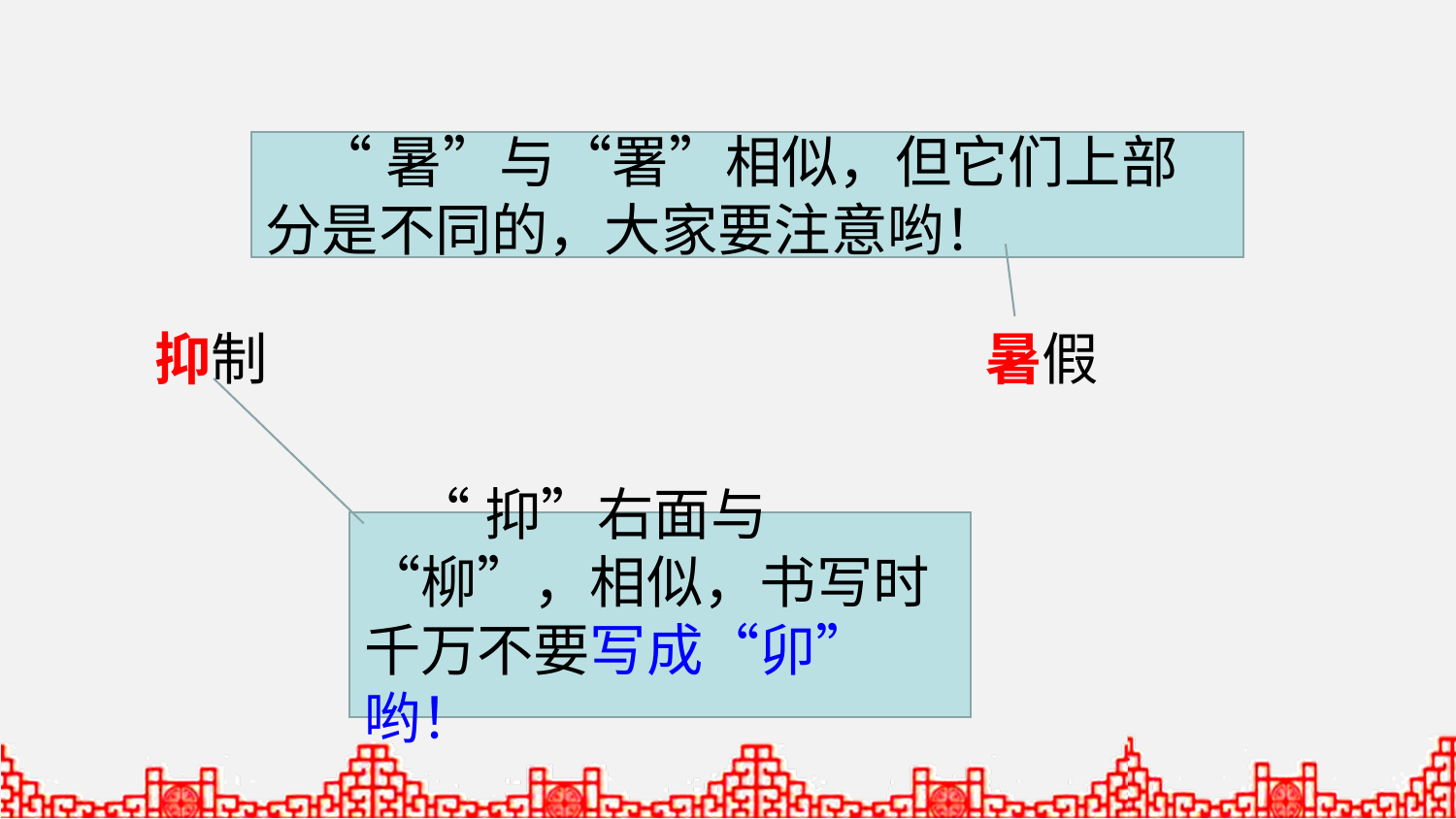

“暑”与“署”相似，但它们上部分是不同的，大家要注意哟！
抑制
暑假
    “抑”右面与“柳”，相似，书写时千万不要写成“卯”哟！